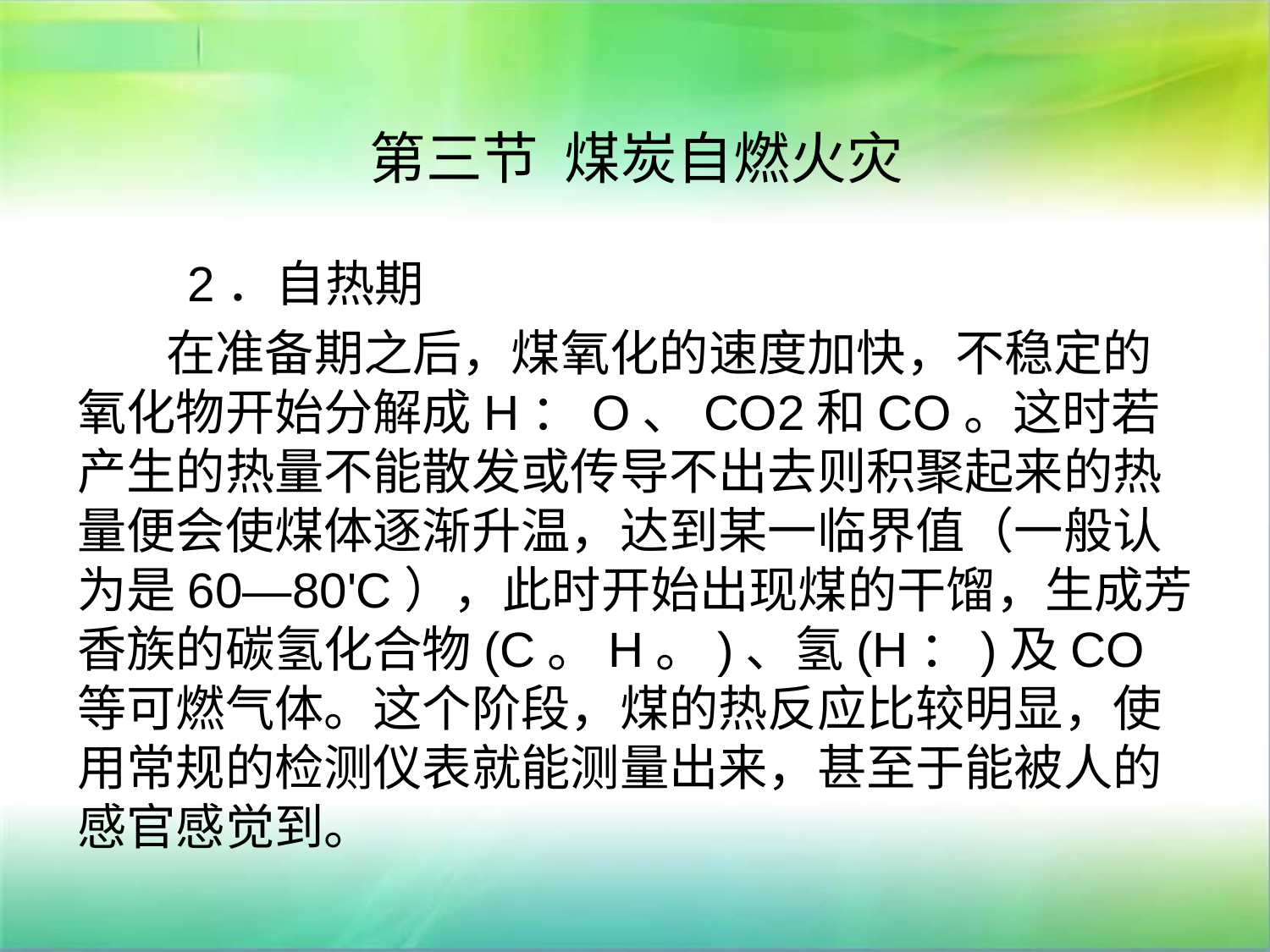

# 第三节  煤炭自燃火灾
        2．自热期
       在准备期之后，煤氧化的速度加快，不稳定的氧化物开始分解成H：O、CO2和CO。这时若产生的热量不能散发或传导不出去则积聚起来的热量便会使煤体逐渐升温，达到某一临界值（一般认为是60—80'C），此时开始出现煤的干馏，生成芳香族的碳氢化合物(C。H。)、氢(H：)及CO等可燃气体。这个阶段，煤的热反应比较明显，使用常规的检测仪表就能测量出来，甚至于能被人的感官感觉到。